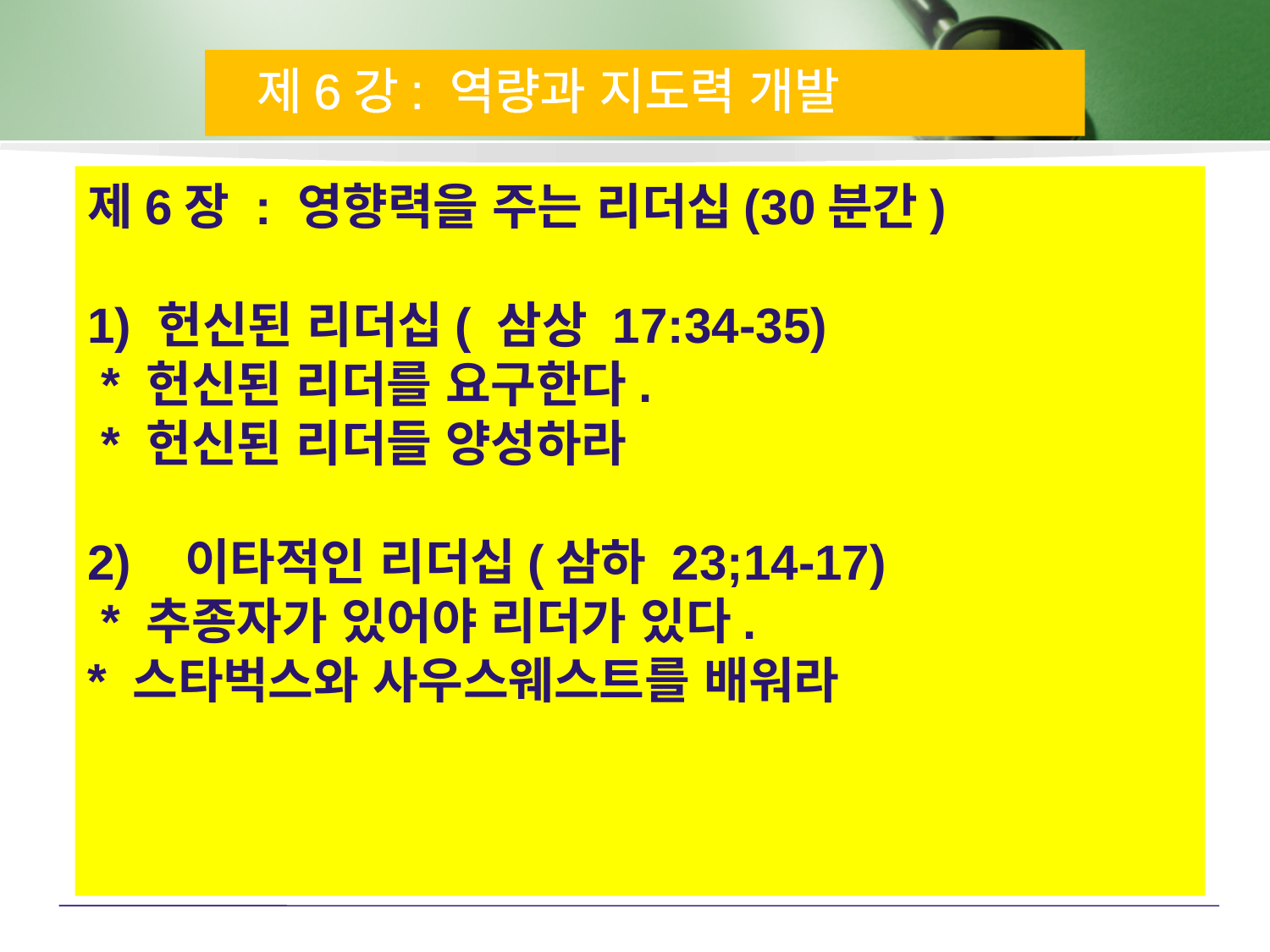

제6강: 역량과 지도력 개발
제6장 : 영향력을 주는 리더십(30분간)
 
1) 헌신된 리더십( 삼상 17:34-35)
 * 헌신된 리더를 요구한다.
 * 헌신된 리더들 양성하라
 
2)   이타적인 리더십(삼하 23;14-17)
 * 추종자가 있어야 리더가 있다.
* 스타벅스와 사우스웨스트를 배워라